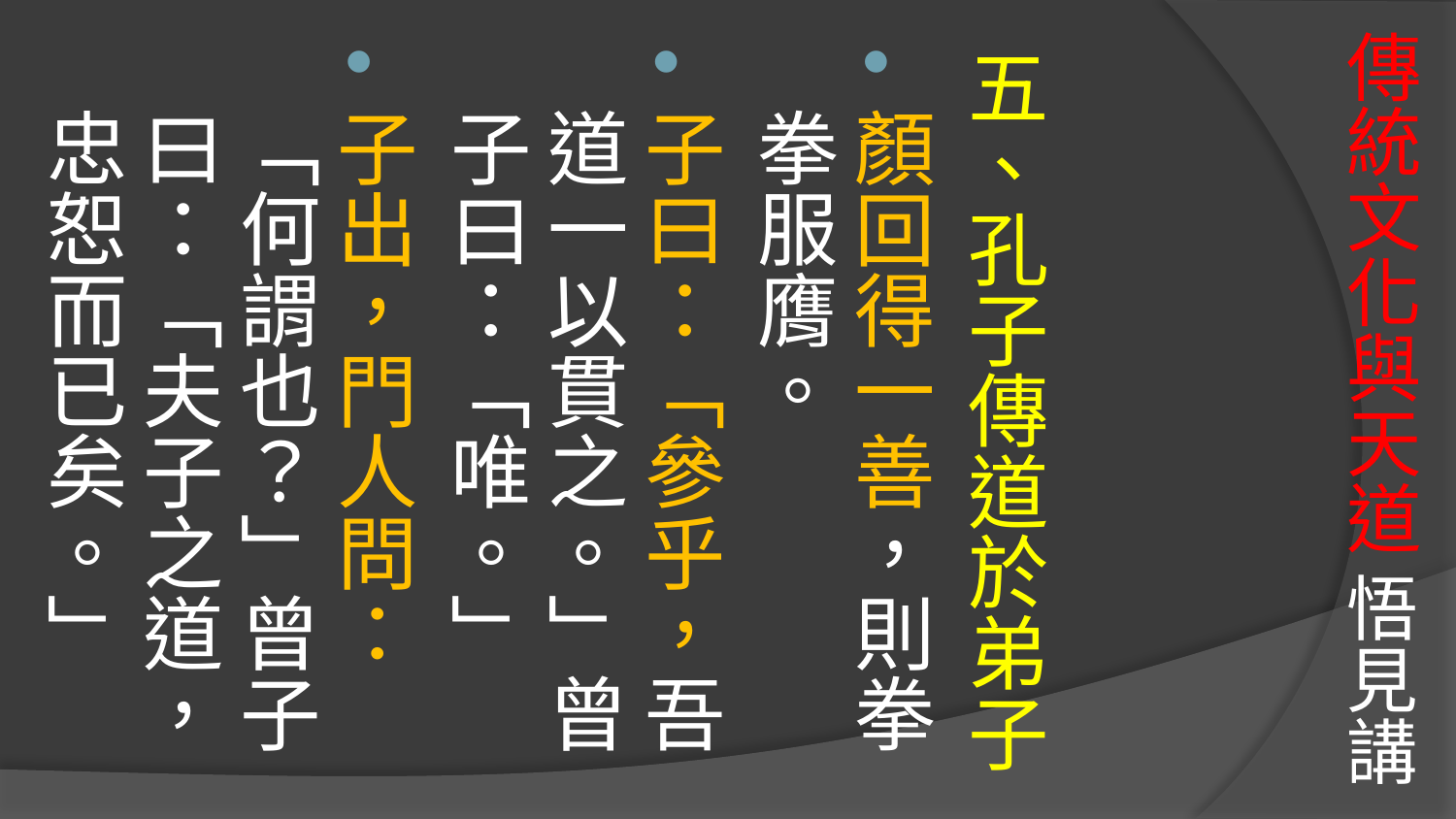

# 傳統文化與天道 悟見講
五、孔子傳道於弟子
顏回得一善，則拳拳服膺。
子曰：「參乎，吾道一以貫之。」曾子曰：「唯。」
子出，門人問：「何謂也？」曾子曰：「夫子之道，忠恕而已矣。」